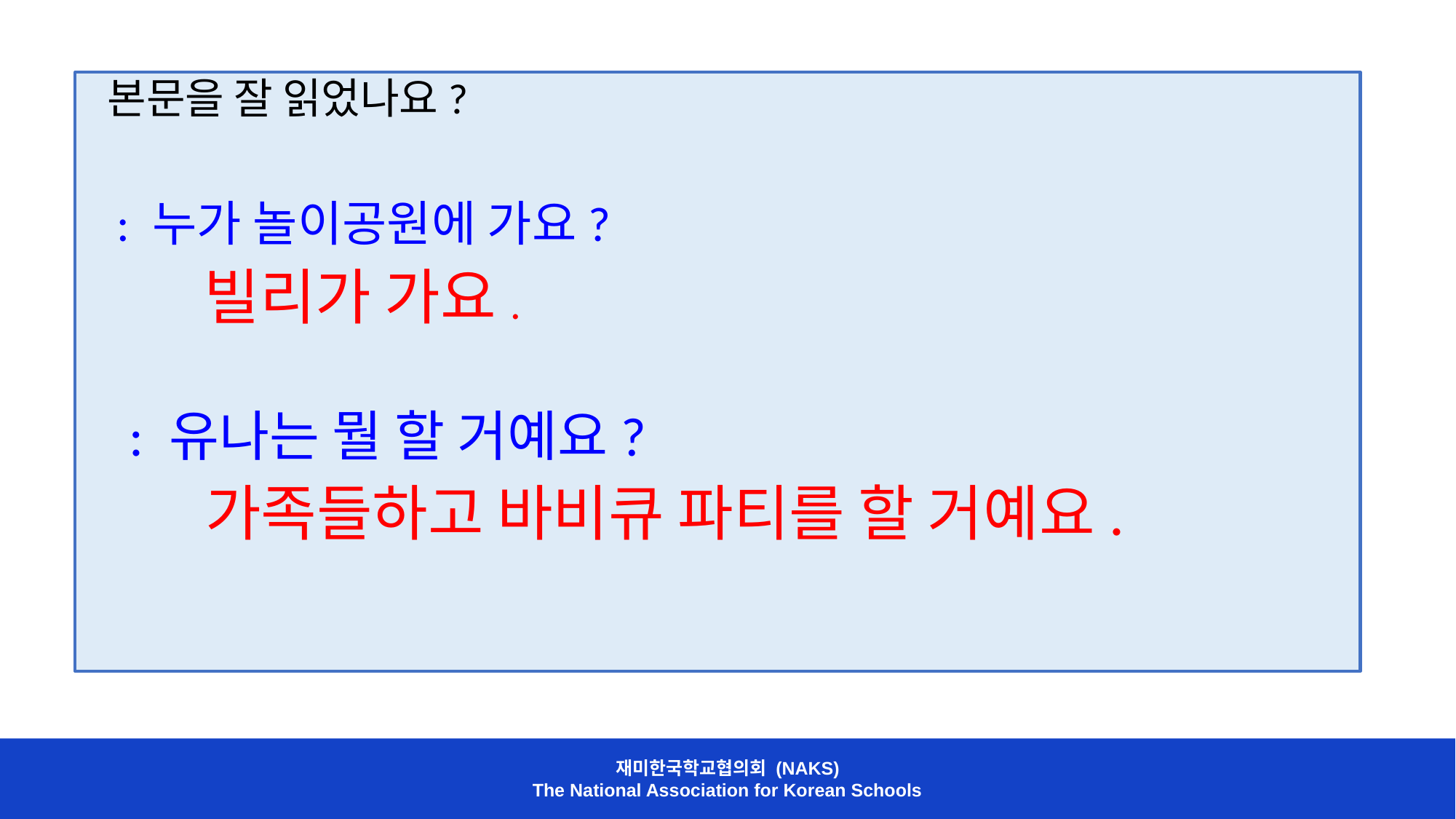

본문을 잘 읽었나요?

 : 누가 놀이공원에 가요?
         빌리가 가요.

  : 유나는 뭘 할 거예요?
        가족들하고 바비큐 파티를 할 거예요.
재미한국학교협의회 (NAKS)
The National Association for Korean Schools